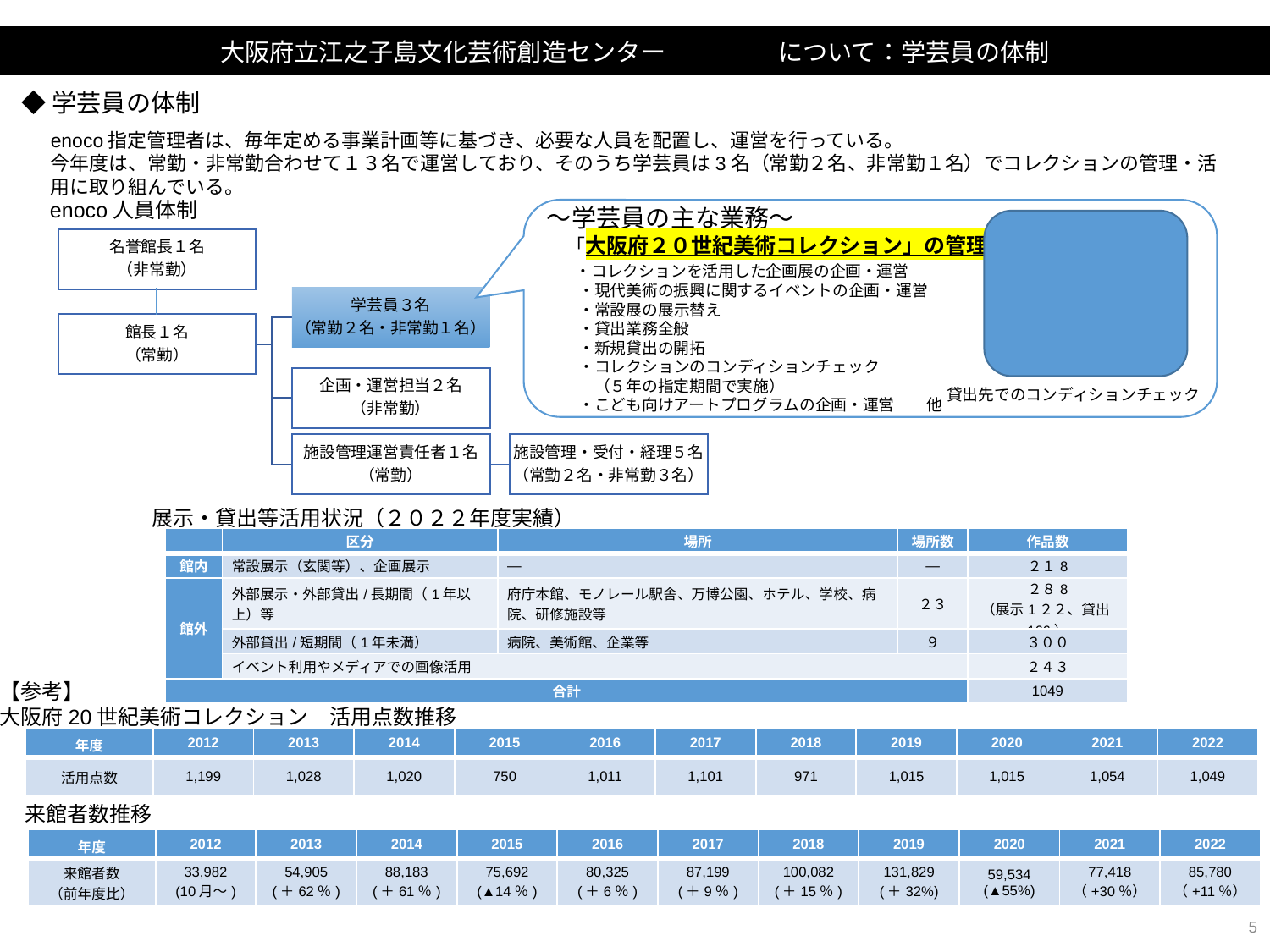

大阪府立江之子島文化芸術創造センター（enoco)について：学芸員の体制
◆学芸員の体制

enoco指定管理者は、毎年定める事業計画等に基づき、必要な人員を配置し、運営を行っている。
今年度は、常勤・非常勤合わせて１３名で運営しており、そのうち学芸員は3名（常勤２名、非常勤１名）でコレクションの管理・活用に取り組んでいる。
enoco人員体制
名誉館長１名
（非常勤）
館長１名
（常勤）
学芸員３名
（常勤２名・非常勤１名）
企画・運営担当２名
（非常勤）
施設管理運営責任者１名
（常勤）
施設管理・受付・経理５名
（常勤２名・非常勤３名）
～学芸員の主な業務～
　「大阪府２０世紀美術コレクション」の管理・活用
 　・コレクションを活用した企画展の企画・運営
　　・現代美術の振興に関するイベントの企画・運営
　　・常設展の展示替え
　　・貸出業務全般
　　・新規貸出の開拓
　　・コレクションのコンディションチェック
　　　（５年の指定期間で実施）
　　・こども向けアートプログラムの企画・運営　　他

貸出先でのコンディションチェック
展示・貸出等活用状況（２０２２年度実績）
|  | 区分 | 場所 | 場所数 | 作品数 |
| --- | --- | --- | --- | --- |
| 館内 | 常設展示（玄関等）、企画展示 | ― | ― | ２１8 |
| 館外 | 外部展示・外部貸出/長期間（1年以上）等 | 府庁本館、モノレール駅舎、万博公園、ホテル、学校、病院、研修施設等 | ２３ | ２８8 （展示1２２、貸出166） |
|  | 外部貸出/短期間（1年未満） | 病院、美術館、企業等 | ９ | ３００ |
|  | イベント利用やメディアでの画像活用 |  |  | ２４３ |
| 合計 |  |  |  | 1049 |
【参考】
大阪府20世紀美術コレクション　活用点数推移
| 年度 | 2012 | 2013 | 2014 | 2015 | 2016 | 2017 | 2018 | 2019 | 2020 | 2021 | 2022 |
| --- | --- | --- | --- | --- | --- | --- | --- | --- | --- | --- | --- |
| 活用点数 | 1,199 | 1,028 | 1,020 | 750 | 1,011 | 1,101 | 971 | 1,015 | 1,015 | 1,054 | 1,049 |
来館者数推移
| 年度 | 2012 | 2013 | 2014 | 2015 | 2016 | 2017 | 2018 | 2019 | 2020 | 2021 | 2022 |
| --- | --- | --- | --- | --- | --- | --- | --- | --- | --- | --- | --- |
| 来館者数 （前年度比） | 33,982 (10月～) | 54,905 (＋62％) | 88,183 (＋61％) | 75,692 (▲14％) | 80,325 (＋6％) | 87,199 (＋9％) | 100,082 (＋15％) | 131,829 (＋32%) | 59,534 (▲55%) | 77,418 （+30％） | 85,780 （+11％） |
5